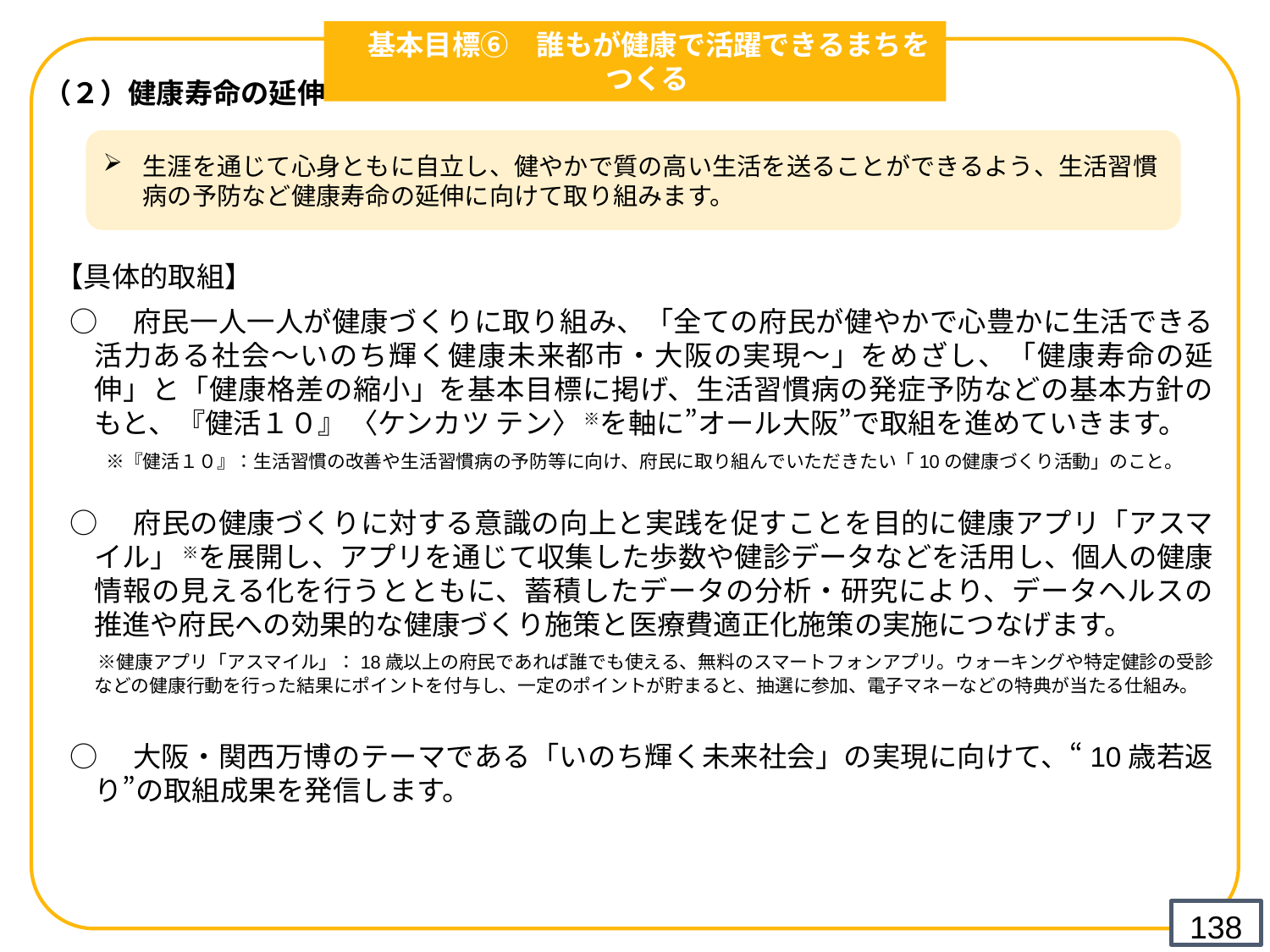

基本目標⑥　誰もが健康で活躍できるまちをつくる

（２）健康寿命の延伸

【具体的取組】
○　府民一人一人が健康づくりに取り組み、「全ての府民が健やかで心豊かに生活できる活力ある社会〜いのち輝く健康未来都市・⼤阪の実現〜」をめざし、「健康寿命の延伸」と「健康格差の縮小」を基本目標に掲げ、生活習慣病の発症予防などの基本方針のもと、『健活１０』 〈ケンカツ テン〉 ※を軸に”オール大阪”で取組を進めていきます。
　　※『健活１０』：生活習慣の改善や生活習慣病の予防等に向け、府民に取り組んでいただきたい「10の健康づくり活動」のこと。

○　府民の健康づくりに対する意識の向上と実践を促すことを目的に健康アプリ「アスマイル」 ※を展開し、アプリを通じて収集した歩数や健診データなどを活用し、個人の健康情報の見える化を行うとともに、蓄積したデータの分析・研究により、データヘルスの推進や府民への効果的な健康づくり施策と医療費適正化施策の実施につなげます。
　※健康アプリ「アスマイル」：18歳以上の府民であれば誰でも使える、無料のスマートフォンアプリ。ウォーキングや特定健診の受診などの健康行動を行った結果にポイントを付与し、一定のポイントが貯まると、抽選に参加、電子マネーなどの特典が当たる仕組み。

○　大阪・関西万博のテーマである「いのち輝く未来社会」の実現に向けて、“10歳若返り”の取組成果を発信します。

生涯を通じて心身ともに自立し、健やかで質の高い生活を送ることができるよう、生活習慣病の予防など健康寿命の延伸に向けて取り組みます。
138